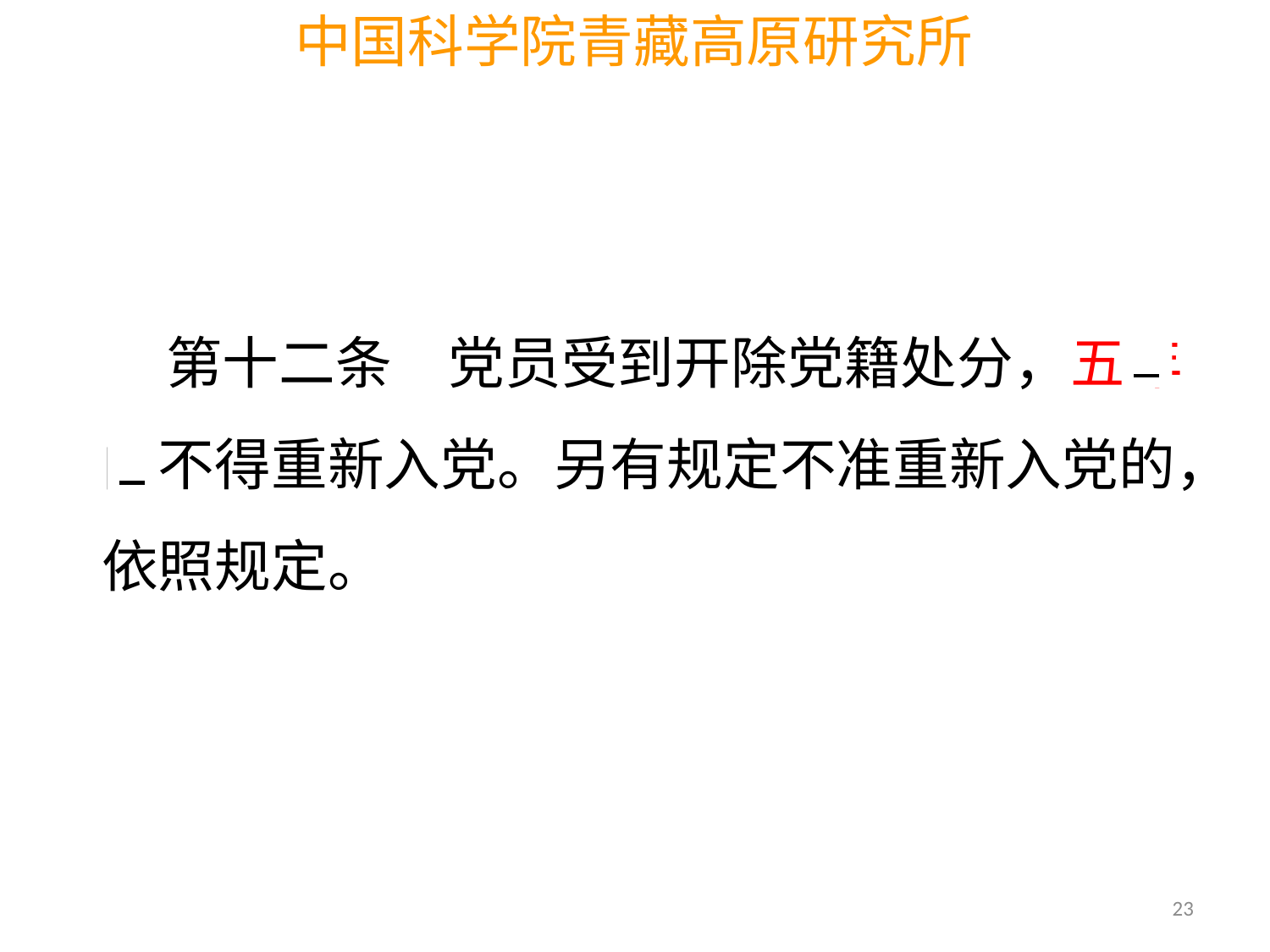

第十二条　党员受到开除党籍处分，五年内不得重新入党。另有规定不准重新入党的，依照规定。

23